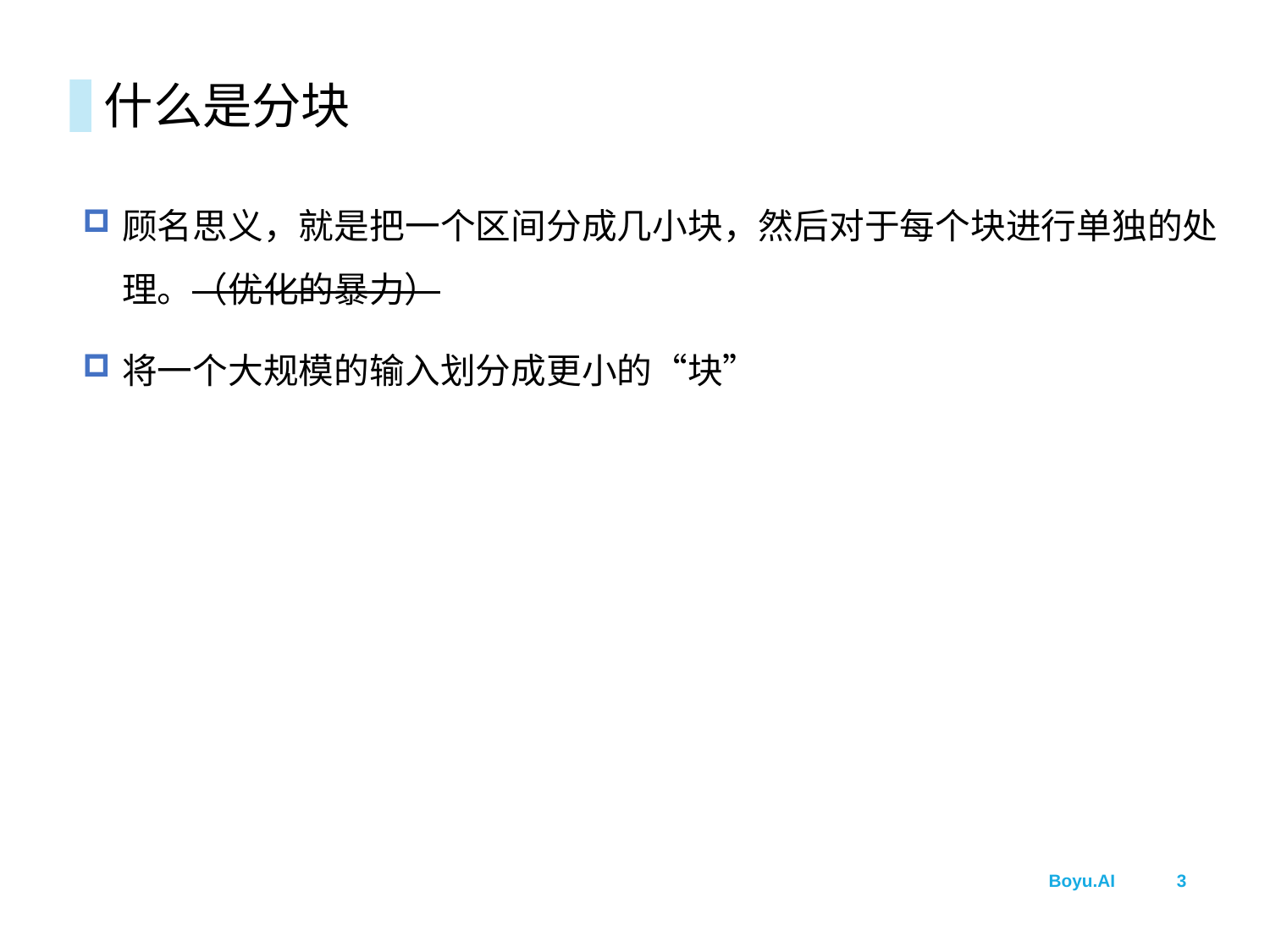

# 什么是分块
顾名思义，就是把一个区间分成几小块，然后对于每个块进行单独的处理。（优化的暴力）
将一个大规模的输入划分成更小的“块”